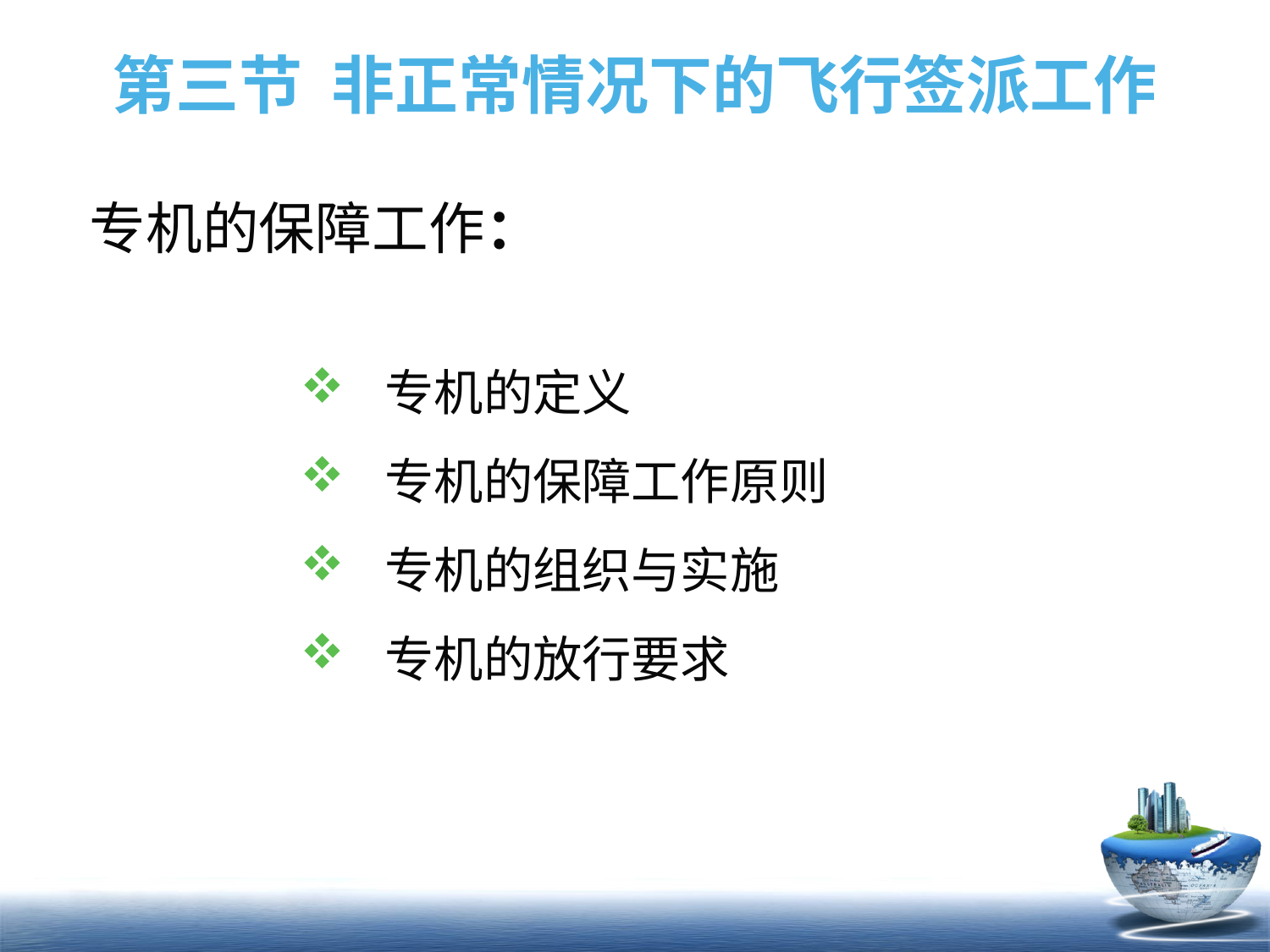

# 第三节  非正常情况下的飞行签派工作
专机的保障工作：
专机的定义
专机的保障工作原则
专机的组织与实施
专机的放行要求